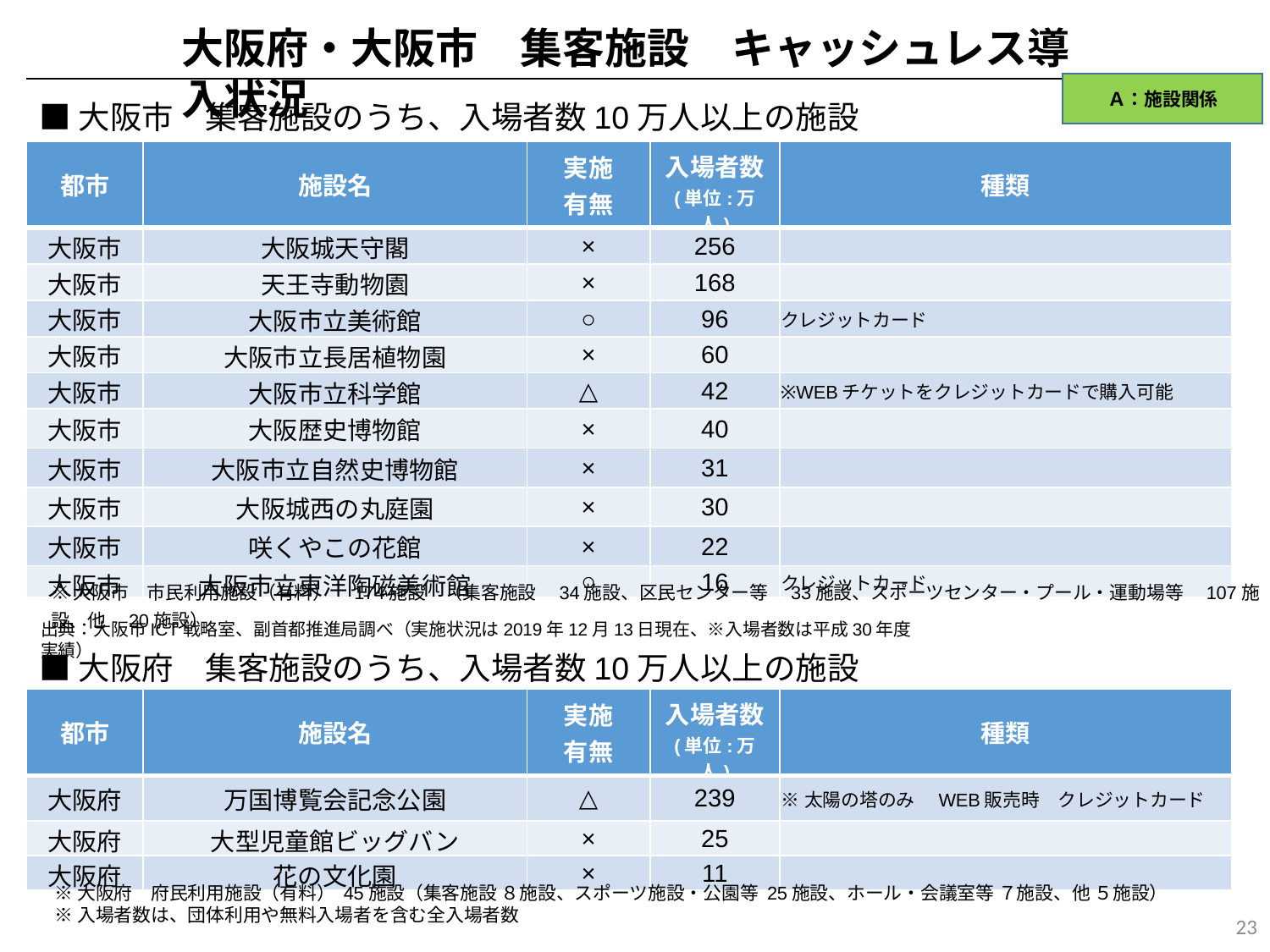

大阪府・大阪市　集客施設　キャッシュレス導入状況
Ａ：施設関係
■大阪市　集客施設のうち、入場者数10万人以上の施設
| 都市 | 施設名 | 実施 有無 | 入場者数 (単位:万人) | 種類 |
| --- | --- | --- | --- | --- |
| 大阪市 | 大阪城天守閣 | × | 256 |  |
| 大阪市 | 天王寺動物園 | × | 168 |  |
| 大阪市 | 大阪市立美術館 | ○ | 96 | クレジットカード |
| 大阪市 | 大阪市立長居植物園 | × | 60 |  |
| 大阪市 | 大阪市立科学館 | △ | 42 | ※WEBチケットをクレジットカードで購入可能 |
| 大阪市 | 大阪歴史博物館 | × | 40 |  |
| 大阪市 | 大阪市立自然史博物館 | × | 31 |  |
| 大阪市 | 大阪城西の丸庭園 | × | 30 |  |
| 大阪市 | 咲くやこの花館 | × | 22 |  |
| 大阪市 | 大阪市立東洋陶磁美術館 | ○ | 16 | クレジットカード |
※大阪市　市民利用施設（有料）　174施設　（集客施設　34施設、区民センター等　33施設、スポーツセンター・プール・運動場等　107施設、他　20施設）
出典：大阪市ICT戦略室、副首都推進局調べ（実施状況は2019年12月13日現在、※入場者数は平成30年度実績）
■大阪府　集客施設のうち、入場者数10万人以上の施設
| 都市 | 施設名 | 実施 有無 | 入場者数 (単位:万人) | 種類 |
| --- | --- | --- | --- | --- |
| 大阪府 | 万国博覧会記念公園 | △ | 239 | ※太陽の塔のみ　WEB販売時　クレジットカード |
| 大阪府 | 大型児童館ビッグバン | × | 25 |  |
| 大阪府 | 花の文化園 | × | 11 |  |
※大阪府　府民利用施設（有料） 45施設（集客施設 ８施設、スポーツ施設・公園等 25施設、ホール・会議室等 ７施設、他 ５施設）
※入場者数は、団体利用や無料入場者を含む全入場者数
23